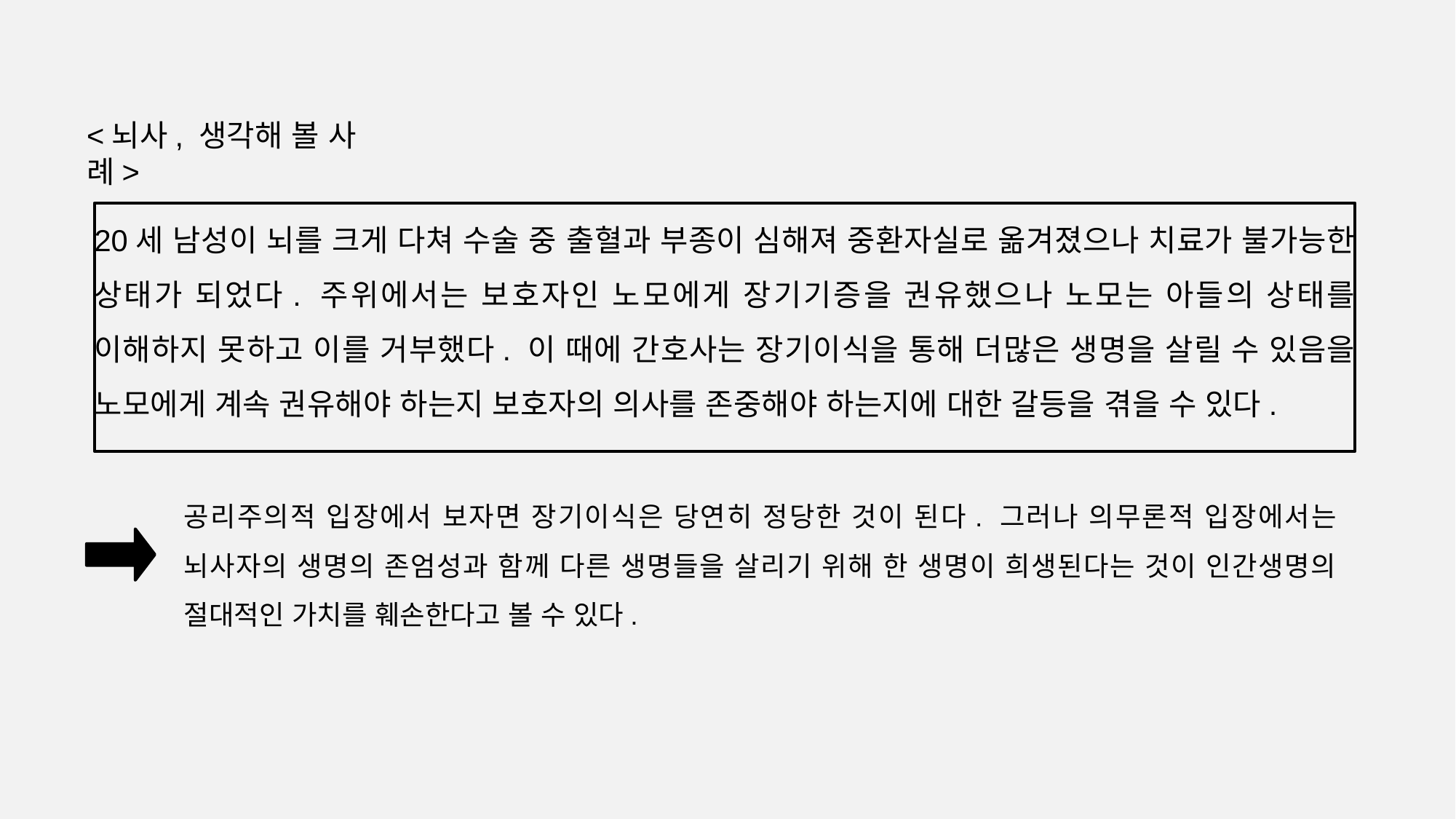

<뇌사, 생각해 볼 사례>
20세 남성이 뇌를 크게 다쳐 수술 중 출혈과 부종이 심해져 중환자실로 옮겨졌으나 치료가 불가능한 상태가 되었다. 주위에서는 보호자인 노모에게 장기기증을 권유했으나 노모는 아들의 상태를 이해하지 못하고 이를 거부했다. 이 때에 간호사는 장기이식을 통해 더많은 생명을 살릴 수 있음을 노모에게 계속 권유해야 하는지 보호자의 의사를 존중해야 하는지에 대한 갈등을 겪을 수 있다.
공리주의적 입장에서 보자면 장기이식은 당연히 정당한 것이 된다. 그러나 의무론적 입장에서는 뇌사자의 생명의 존엄성과 함께 다른 생명들을 살리기 위해 한 생명이 희생된다는 것이 인간생명의 절대적인 가치를 훼손한다고 볼 수 있다.